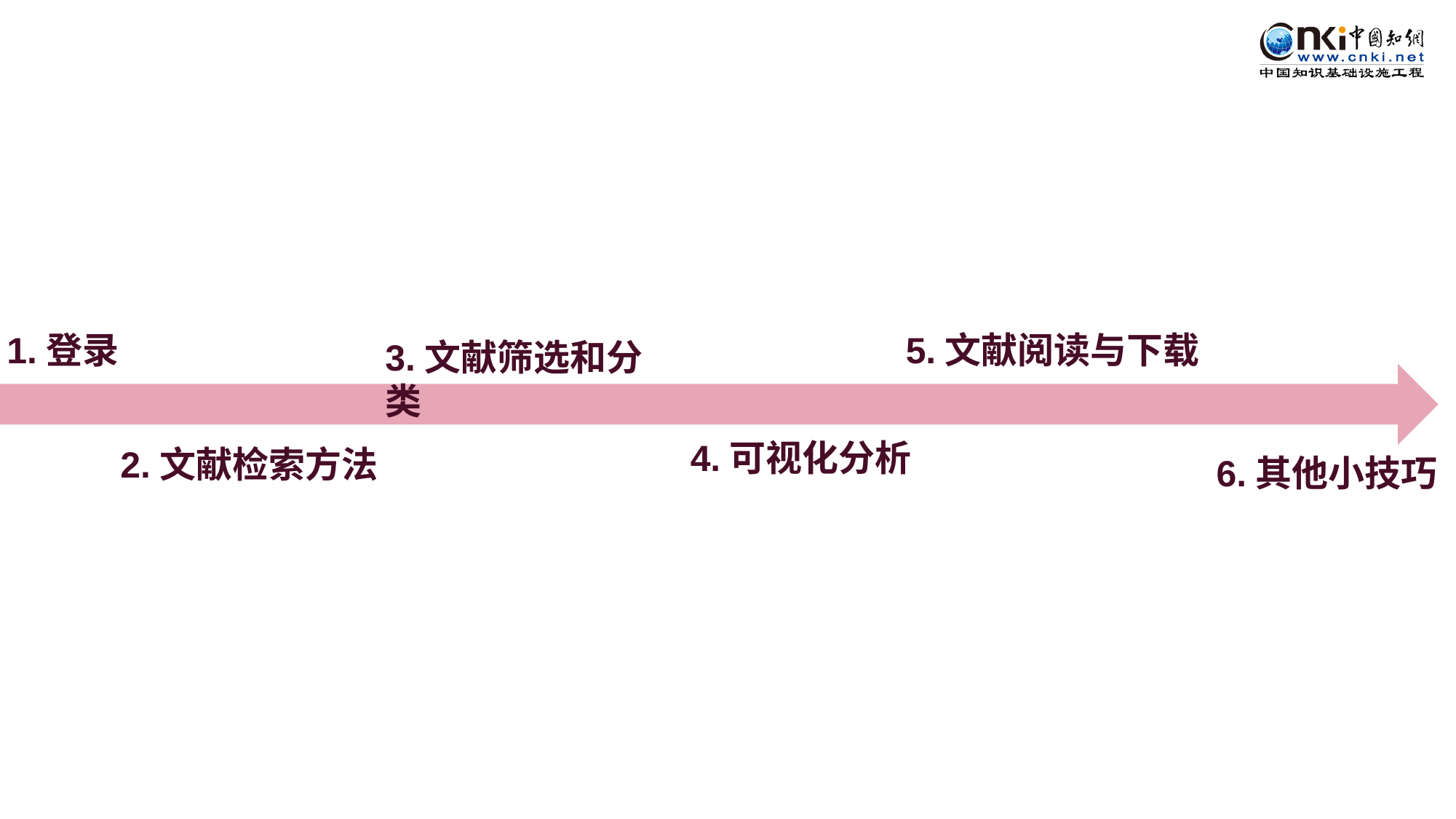

1.登录
5.文献阅读与下载
3.文献筛选和分类

4.可视化分析
2.文献检索方法
6.其他小技巧